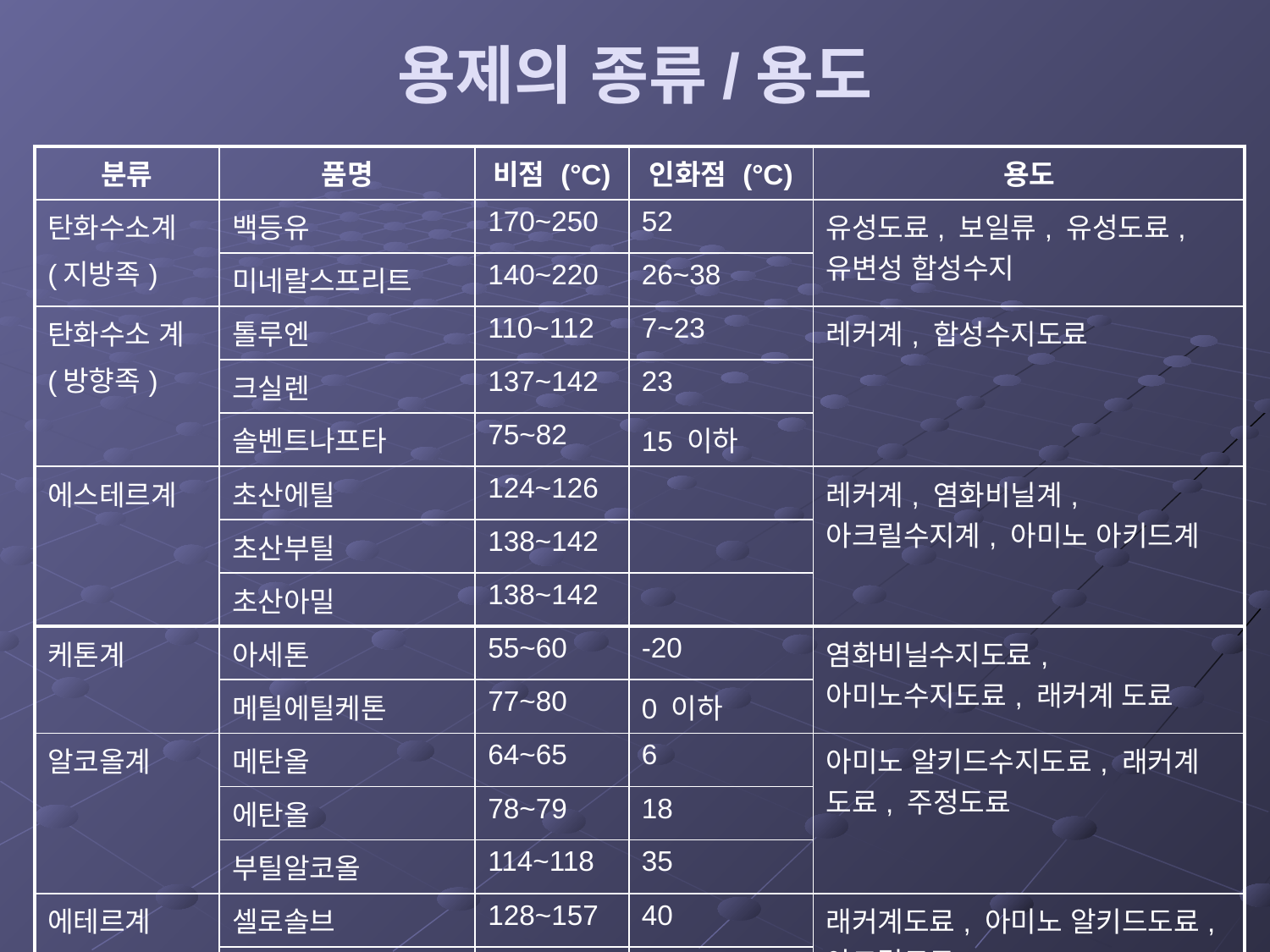

# 용제의 종류/용도
| 분류 | 품명 | 비점 (°C) | 인화점 (°C) | 용도 |
| --- | --- | --- | --- | --- |
| 탄화수소계 (지방족) | 백등유 | 170~250 | 52 | 유성도료, 보일류, 유성도료, 유변성 합성수지 |
|  | 미네랄스프리트 | 140~220 | 26~38 |  |
| 탄화수소 계 (방향족) | 톨루엔 | 110~112 | 7~23 | 레커계, 합성수지도료 |
|  | 크실렌 | 137~142 | 23 |  |
|  | 솔벤트나프타 | 75~82 | 15 이하 |  |
| 에스테르계 | 초산에틸 | 124~126 |  | 레커계, 염화비닐계, 아크릴수지계, 아미노 아키드계 |
|  | 초산부틸 | 138~142 |  |  |
|  | 초산아밀 | 138~142 |  |  |
| 케톤계 | 아세톤 | 55~60 | -20 | 염화비닐수지도료, 아미노수지도료, 래커계 도료 |
|  | 메틸에틸케톤 | 77~80 | 0 이하 |  |
| 알코올계 | 메탄올 | 64~65 | 6 | 아미노 알키드수지도료, 래커계 도료, 주정도료 |
|  | 에탄올 | 78~79 | 18 |  |
|  | 부틸알코올 | 114~118 | 35 |  |
| 에테르계 | 셀로솔브 | 128~157 | 40 | 래커계도료, 아미노 알키드도료, 아크릴도료 |
|  | 부틸셀로솔브 | 163~174 | 60 |  |